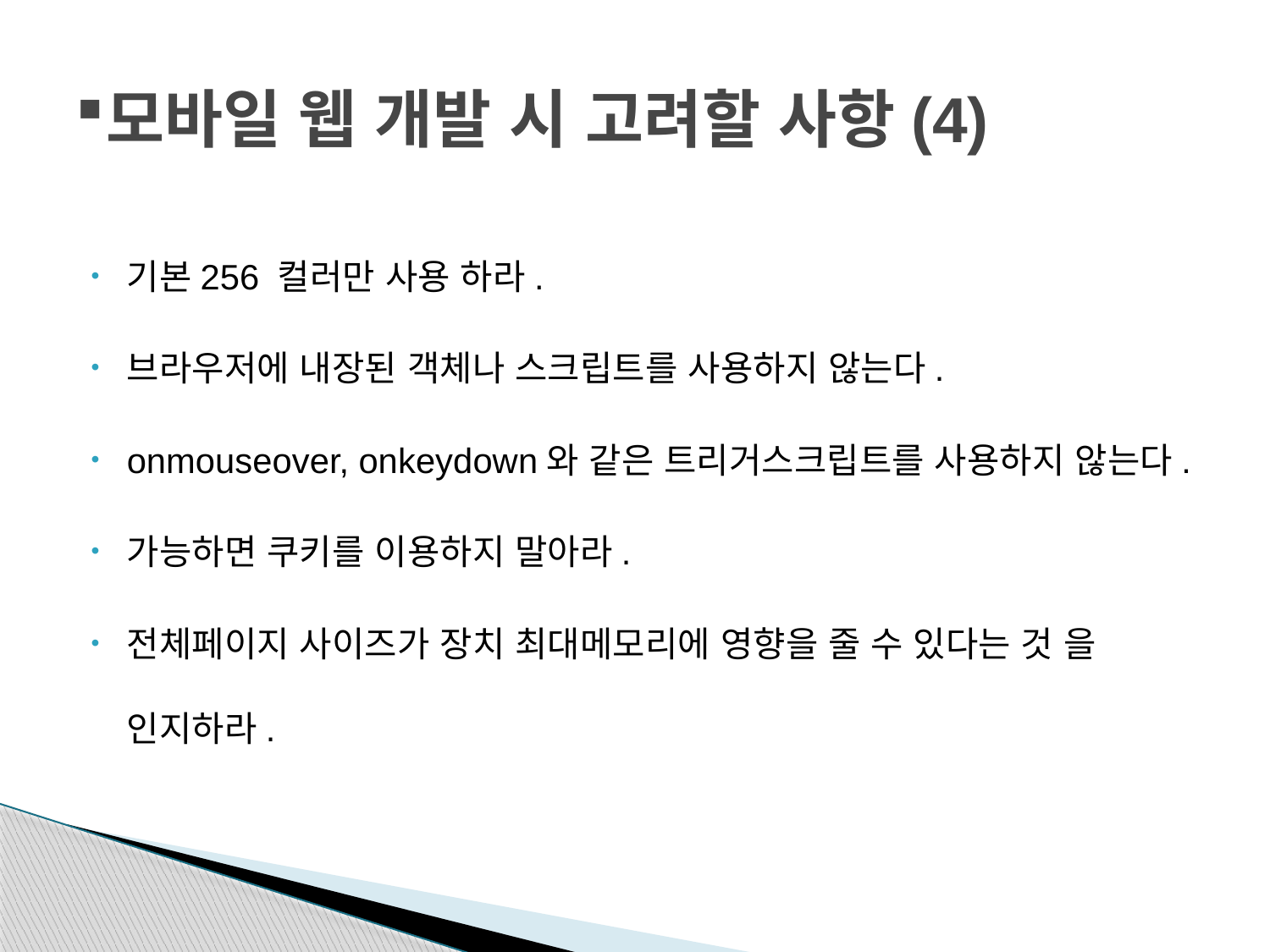

# 모바일 웹 개발 시 고려할 사항(4)
기본256 컬러만 사용 하라.
브라우저에 내장된 객체나 스크립트를 사용하지 않는다.
onmouseover, onkeydown와 같은 트리거스크립트를 사용하지 않는다.
가능하면 쿠키를 이용하지 말아라.
전체페이지 사이즈가 장치 최대메모리에 영향을 줄 수 있다는 것 을 인지하라.